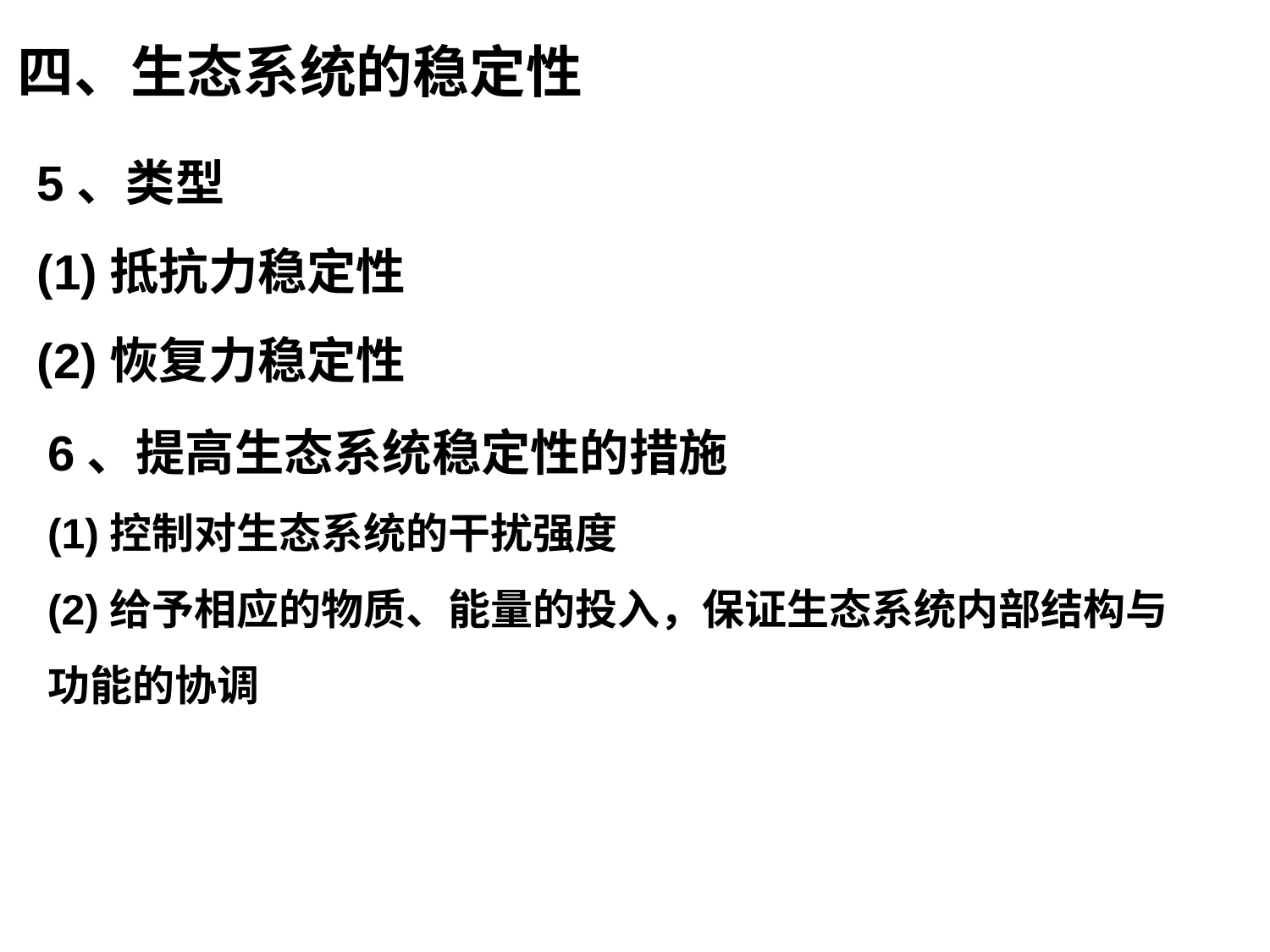

四、生态系统的稳定性
5、类型
(1)抵抗力稳定性
(2)恢复力稳定性
6、提高生态系统稳定性的措施
(1)控制对生态系统的干扰强度
(2)给予相应的物质、能量的投入，保证生态系统内部结构与功能的协调